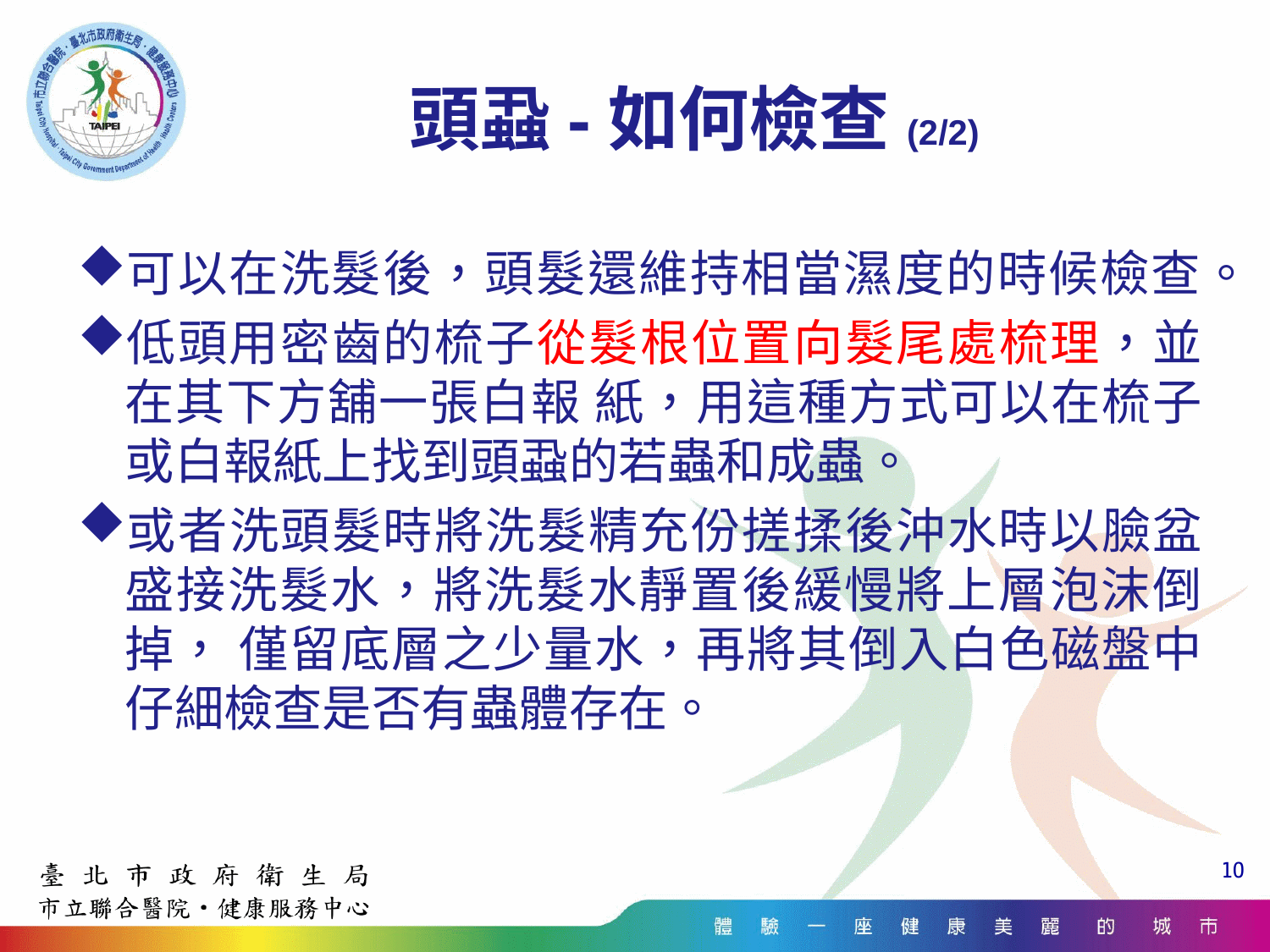

# 頭蝨-如何檢查(2/2)
可以在洗髮後，頭髮還維持相當濕度的時候檢查。
低頭用密齒的梳子從髮根位置向髮尾處梳理，並在其下方舖一張白報 紙，用這種方式可以在梳子或白報紙上找到頭蝨的若蟲和成蟲。
或者洗頭髮時將洗髮精充份搓揉後沖水時以臉盆盛接洗髮水，將洗髮水靜置後緩慢將上層泡沫倒掉， 僅留底層之少量水，再將其倒入白色磁盤中仔細檢查是否有蟲體存在。

10